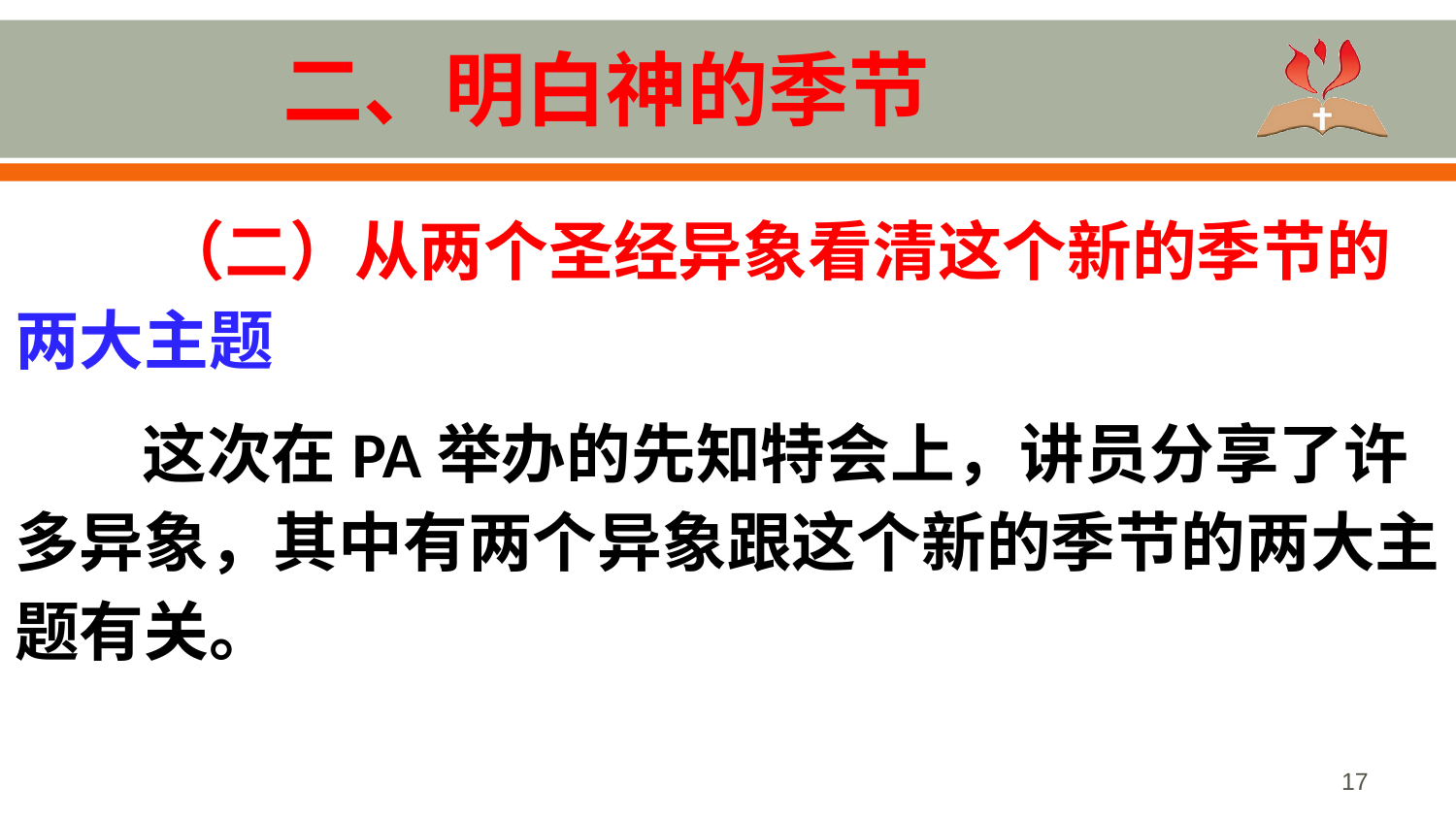

# 二、明白神的季节
	（二）从两个圣经异象看清这个新的季节的两大主题
这次在PA举办的先知特会上，讲员分享了许多异象，其中有两个异象跟这个新的季节的两大主题有关。

17